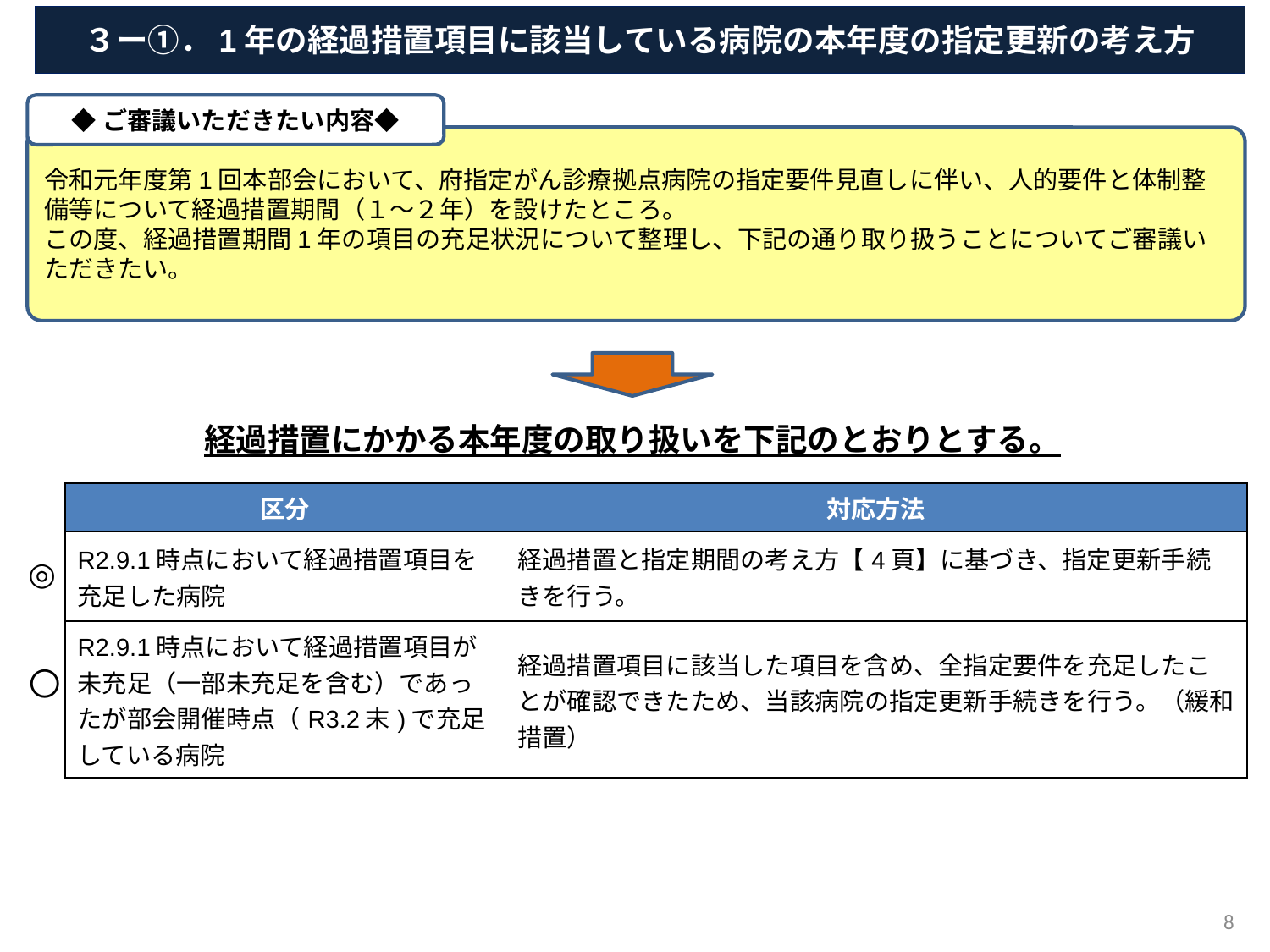

３ー①．1年の経過措置項目に該当している病院の本年度の指定更新の考え方
◆ご審議いただきたい内容◆
令和元年度第1回本部会において、府指定がん診療拠点病院の指定要件見直しに伴い、人的要件と体制整備等について経過措置期間（１～２年）を設けたところ。
この度、経過措置期間1年の項目の充足状況について整理し、下記の通り取り扱うことについてご審議いただきたい。

経過措置にかかる本年度の取り扱いを下記のとおりとする。
| 区分 | 対応方法 |
| --- | --- |
| R2.9.1時点において経過措置項目を充足した病院 | 経過措置と指定期間の考え方【4頁】に基づき、指定更新手続きを行う。 |
| R2.9.1時点において経過措置項目が未充足（一部未充足を含む）であったが部会開催時点（R3.2末)で充足している病院 | 経過措置項目に該当した項目を含め、全指定要件を充足したことが確認できたため、当該病院の指定更新手続きを行う。（緩和措置） |
◎
〇
8